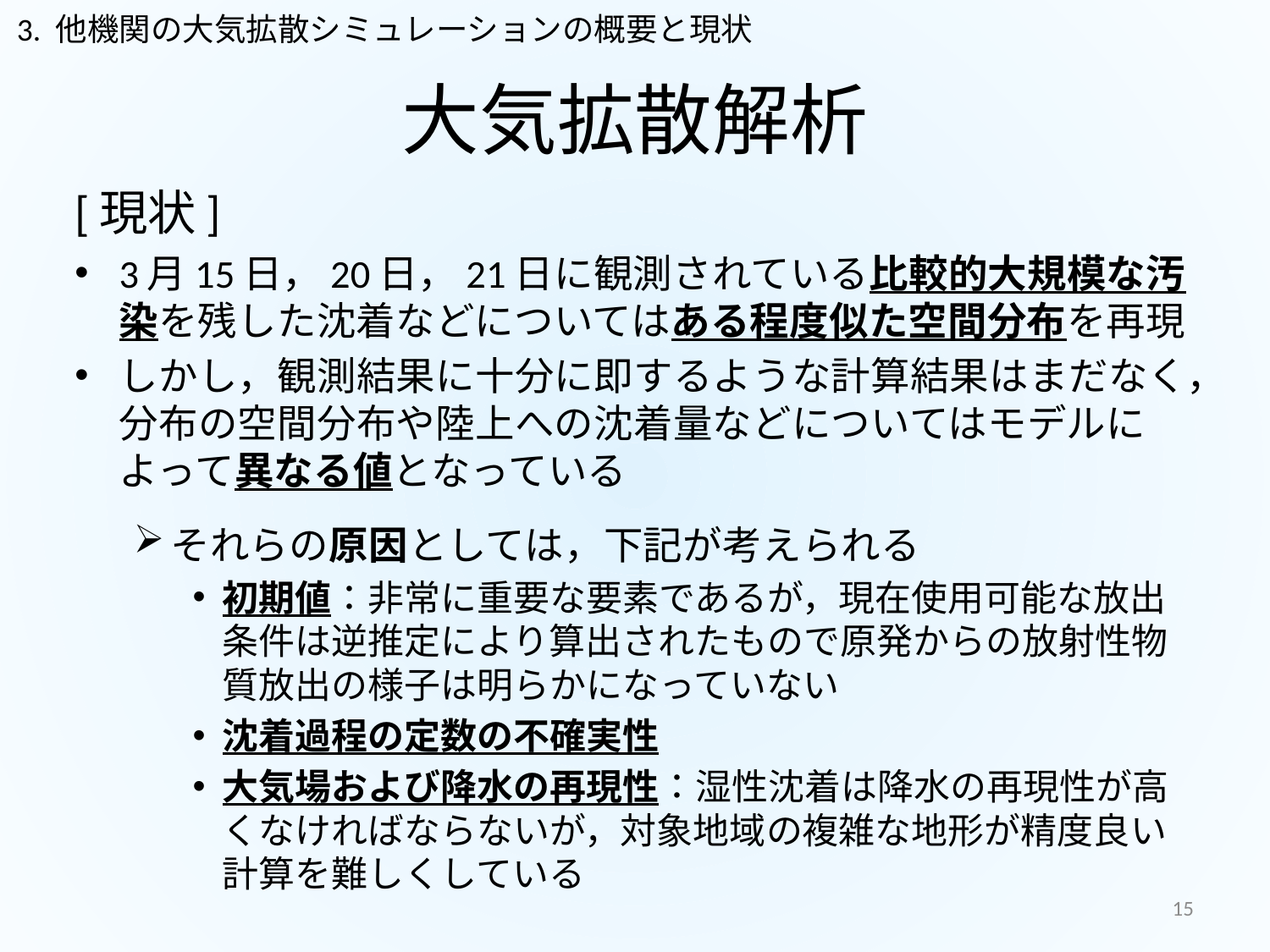

3. 他機関の大気拡散シミュレーションの概要と現状
# 大気拡散解析
[現状]
3月15日，20日，21日に観測されている比較的大規模な汚染を残した沈着などについてはある程度似た空間分布を再現
しかし，観測結果に十分に即するような計算結果はまだなく，分布の空間分布や陸上への沈着量などについてはモデルによって異なる値となっている

それらの原因としては，下記が考えられる
初期値：非常に重要な要素であるが，現在使用可能な放出条件は逆推定により算出されたもので原発からの放射性物質放出の様子は明らかになっていない
沈着過程の定数の不確実性
大気場および降水の再現性：湿性沈着は降水の再現性が高くなければならないが，対象地域の複雑な地形が精度良い計算を難しくしている
15